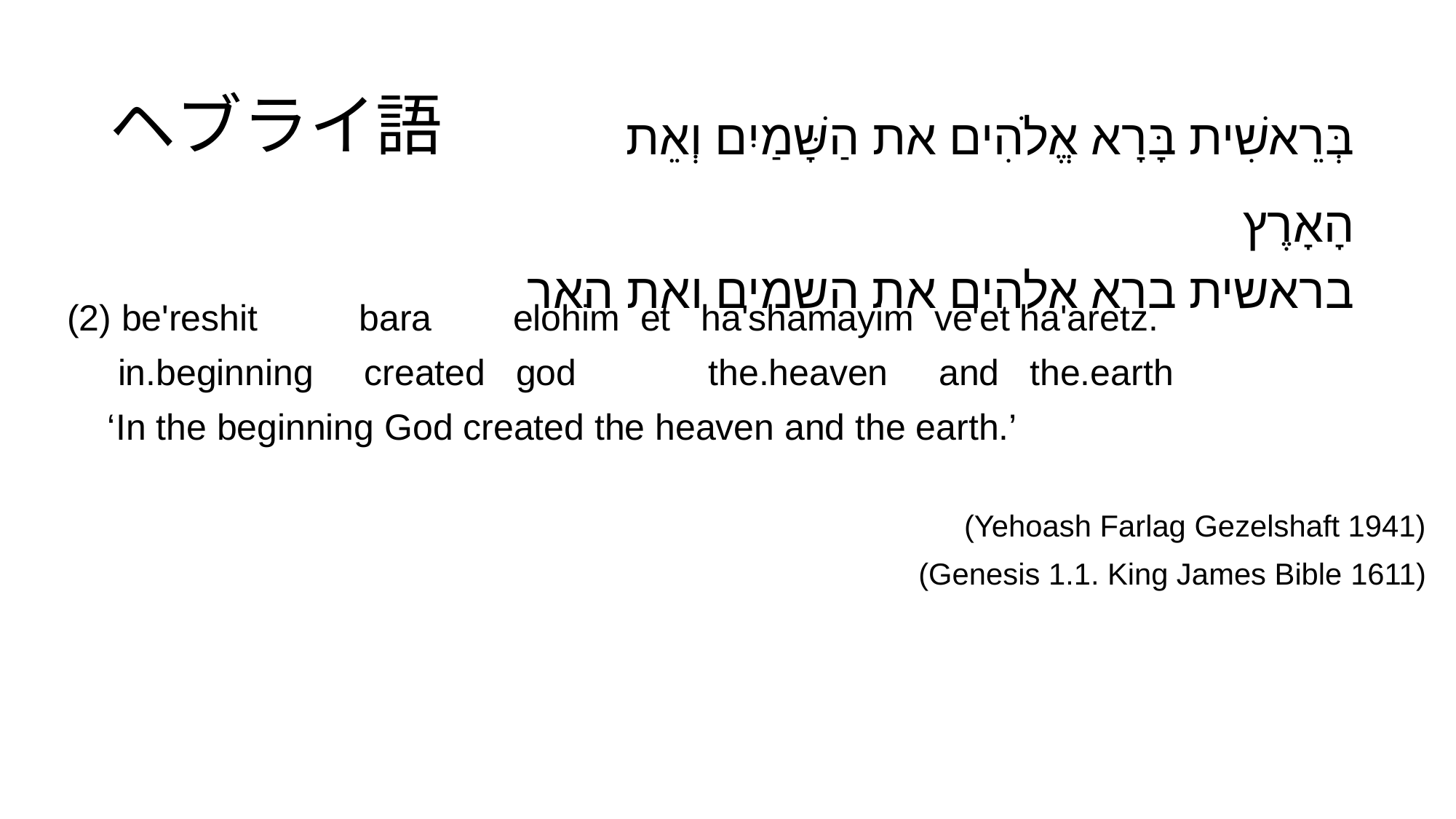

# ヘブライ語
בְּרֵאשִׁית בָּרָא אֱלֹהִים את הַשָּׁמַיִם וְאֵת הָאָרֶץ
בראשית ברא אלהים את השמים ואת האר

(2) be'reshit          bara        elohim  et   ha'shamayim  ve'et ha'aretz.
     in.beginning     created   god             the.heaven     and   the.earth
    ‘In the beginning God created the heaven and the earth.’

(Yehoash Farlag Gezelshaft 1941)
(Genesis 1.1. King James Bible 1611)